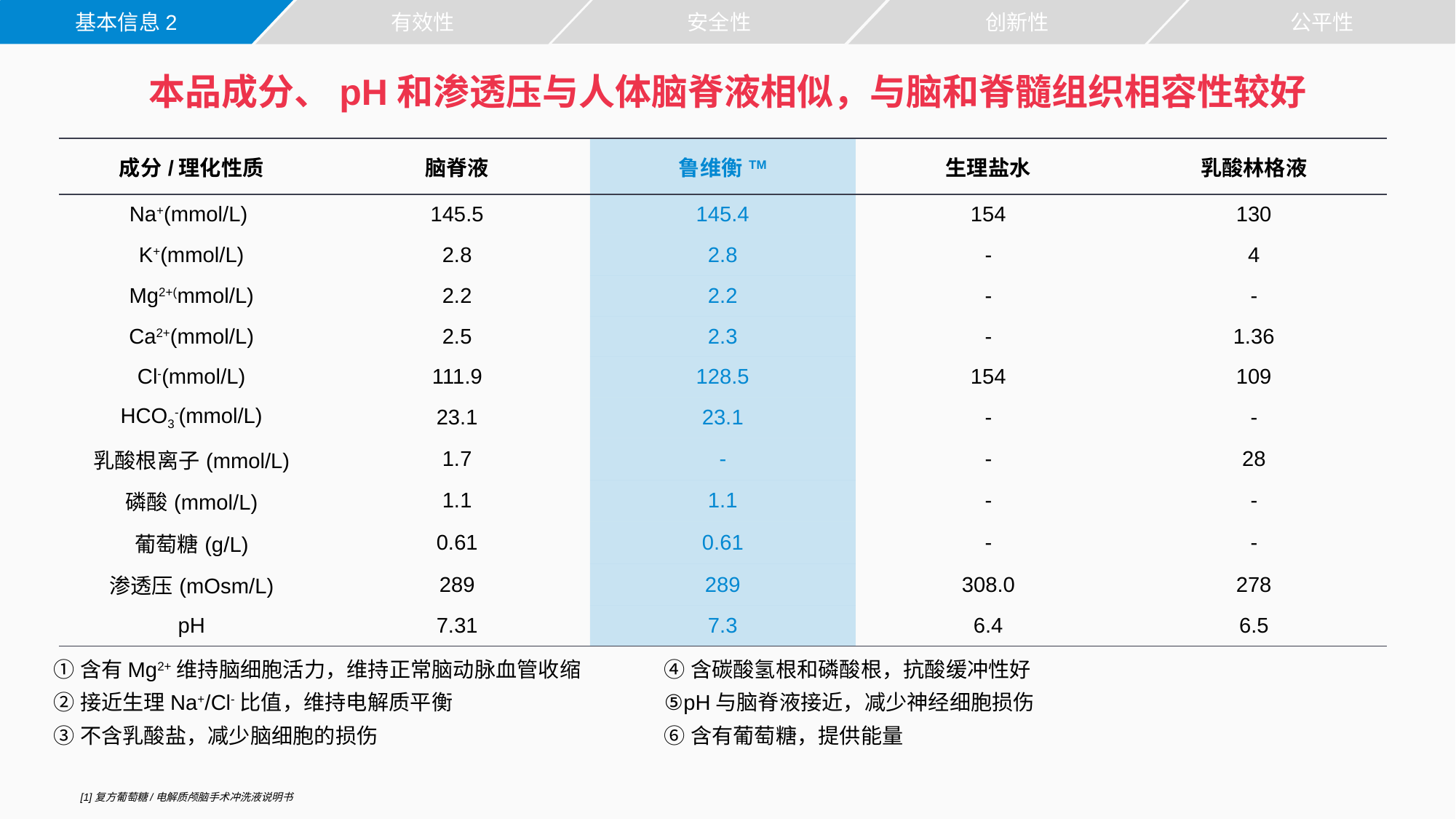

安全性
公平性
基本信息2
有效性
创新性
本品成分、pH和渗透压与人体脑脊液相似，与脑和脊髓组织相容性较好
| 成分/理化性质 | 脑脊液 | 鲁维衡TM | 生理盐水 | 乳酸林格液 |
| --- | --- | --- | --- | --- |
| Na+(mmol/L) | 145.5 | 145.4 | 154 | 130 |
| K+(mmol/L) | 2.8 | 2.8 | - | 4 |
| Mg2+(mmol/L) | 2.2 | 2.2 | - | - |
| Ca2+(mmol/L) | 2.5 | 2.3 | - | 1.36 |
| Cl-(mmol/L) | 111.9 | 128.5 | 154 | 109 |
| HCO3-(mmol/L) | 23.1 | 23.1 | - | - |
| 乳酸根离子(mmol/L) | 1.7 | - | - | 28 |
| 磷酸(mmol/L) | 1.1 | 1.1 | - | - |
| 葡萄糖(g/L) | 0.61 | 0.61 | - | - |
| 渗透压(mOsm/L) | 289 | 289 | 308.0 | 278 |
| pH | 7.31 | 7.3 | 6.4 | 6.5 |
①含有Mg2+维持脑细胞活力，维持正常脑动脉血管收缩
②接近生理Na+/Cl-比值，维持电解质平衡
③不含乳酸盐，减少脑细胞的损伤
④含碳酸氢根和磷酸根，抗酸缓冲性好
⑤pH与脑脊液接近，减少神经细胞损伤
⑥含有葡萄糖，提供能量
[1]复方葡萄糖/电解质颅脑手术冲洗液说明书